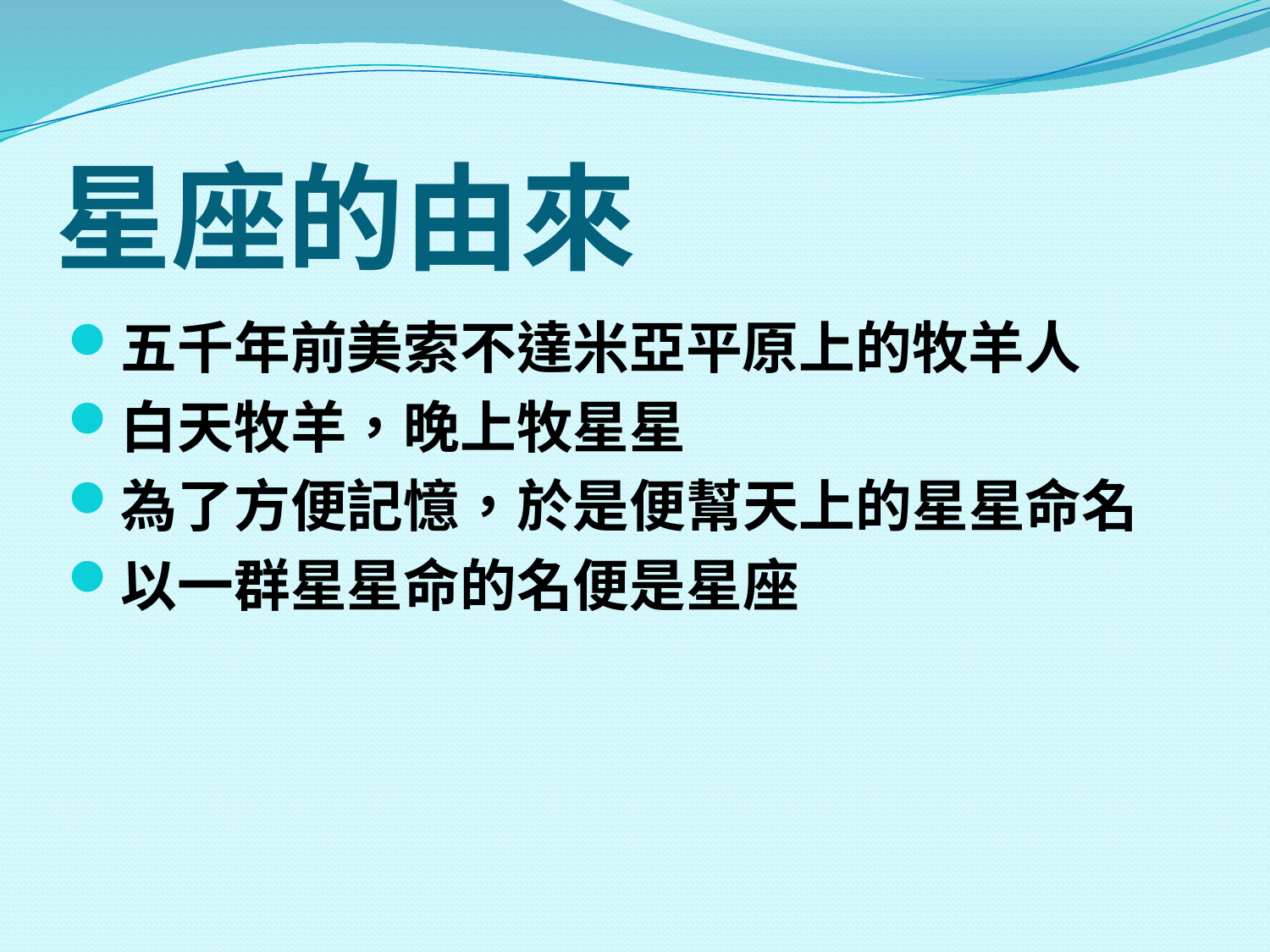

# 星座的由來
五千年前美索不達米亞平原上的牧羊人
白天牧羊，晚上牧星星
為了方便記憶，於是便幫天上的星星命名
以一群星星命的名便是星座